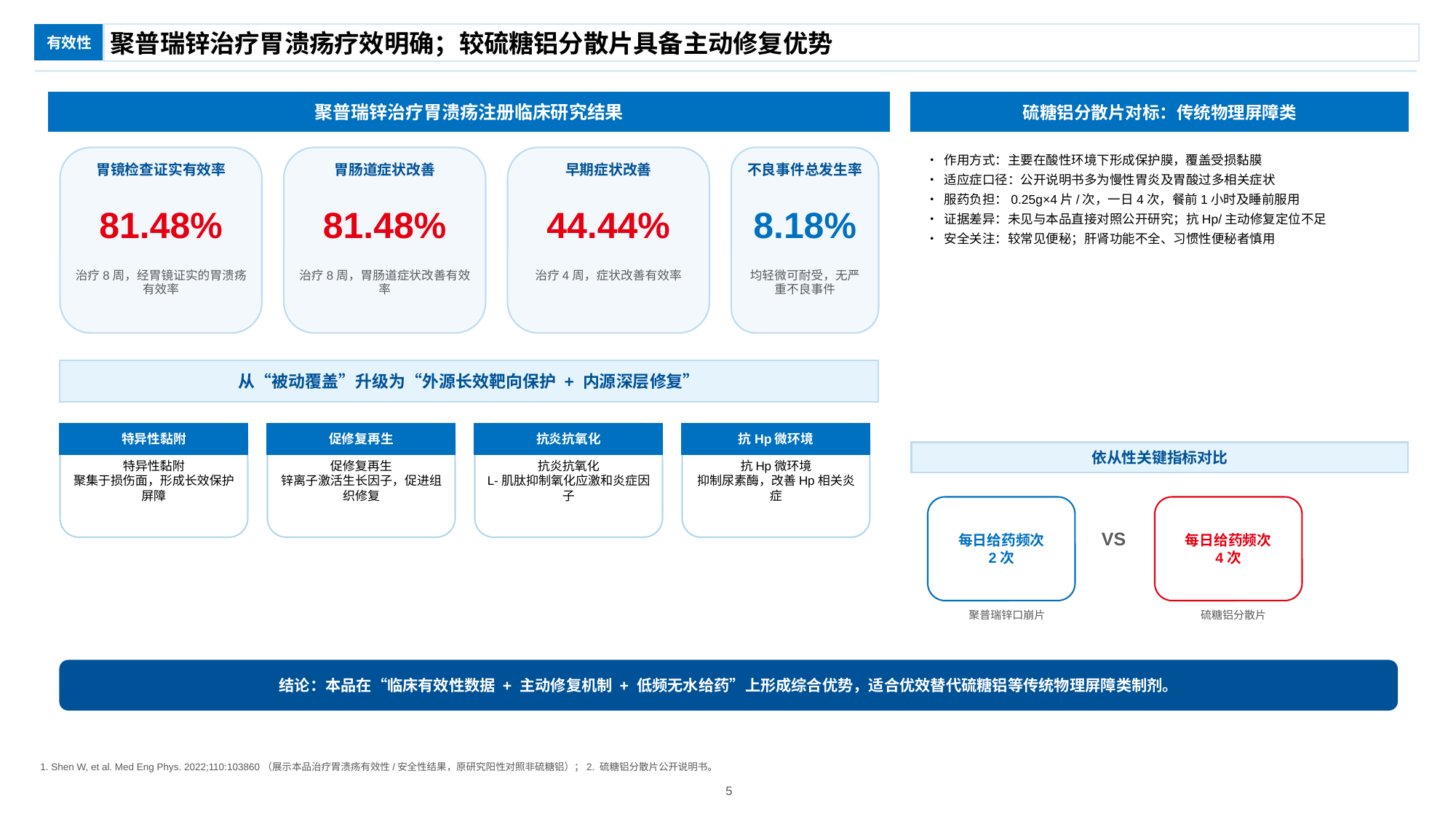

聚普瑞锌治疗胃溃疡疗效明确；较硫糖铝分散片具备主动修复优势
有效性

聚普瑞锌治疗胃溃疡注册临床研究结果
硫糖铝分散片对标：传统物理屏障类
• 作用方式：主要在酸性环境下形成保护膜，覆盖受损黏膜
• 适应症口径：公开说明书多为慢性胃炎及胃酸过多相关症状
• 服药负担：0.25g×4片/次，一日4次，餐前1小时及睡前服用
• 证据差异：未见与本品直接对照公开研究；抗Hp/主动修复定位不足
• 安全关注：较常见便秘；肝肾功能不全、习惯性便秘者慎用

胃镜检查证实有效率
胃肠道症状改善
早期症状改善
不良事件总发生率
81.48%
81.48%
44.44%
8.18%
治疗8周，经胃镜证实的胃溃疡有效率
治疗8周，胃肠道症状改善有效率
治疗4周，症状改善有效率
均轻微可耐受，无严重不良事件
从“被动覆盖”升级为“外源长效靶向保护 + 内源深层修复”
特异性黏附
聚集于损伤面，形成长效保护屏障
特异性黏附
促修复再生
锌离子激活生长因子，促进组织修复
促修复再生
抗炎抗氧化
L-肌肽抑制氧化应激和炎症因子
抗炎抗氧化
抗Hp微环境
抑制尿素酶，改善Hp相关炎症
抗Hp微环境
依从性关键指标对比
每日给药频次
2次
每日给药频次
4次
VS
聚普瑞锌口崩片
硫糖铝分散片
结论：本品在“临床有效性数据 + 主动修复机制 + 低频无水给药”上形成综合优势，适合优效替代硫糖铝等传统物理屏障类制剂。
1. Shen W, et al. Med Eng Phys. 2022;110:103860（展示本品治疗胃溃疡有效性/安全性结果，原研究阳性对照非硫糖铝）；2. 硫糖铝分散片公开说明书。
5